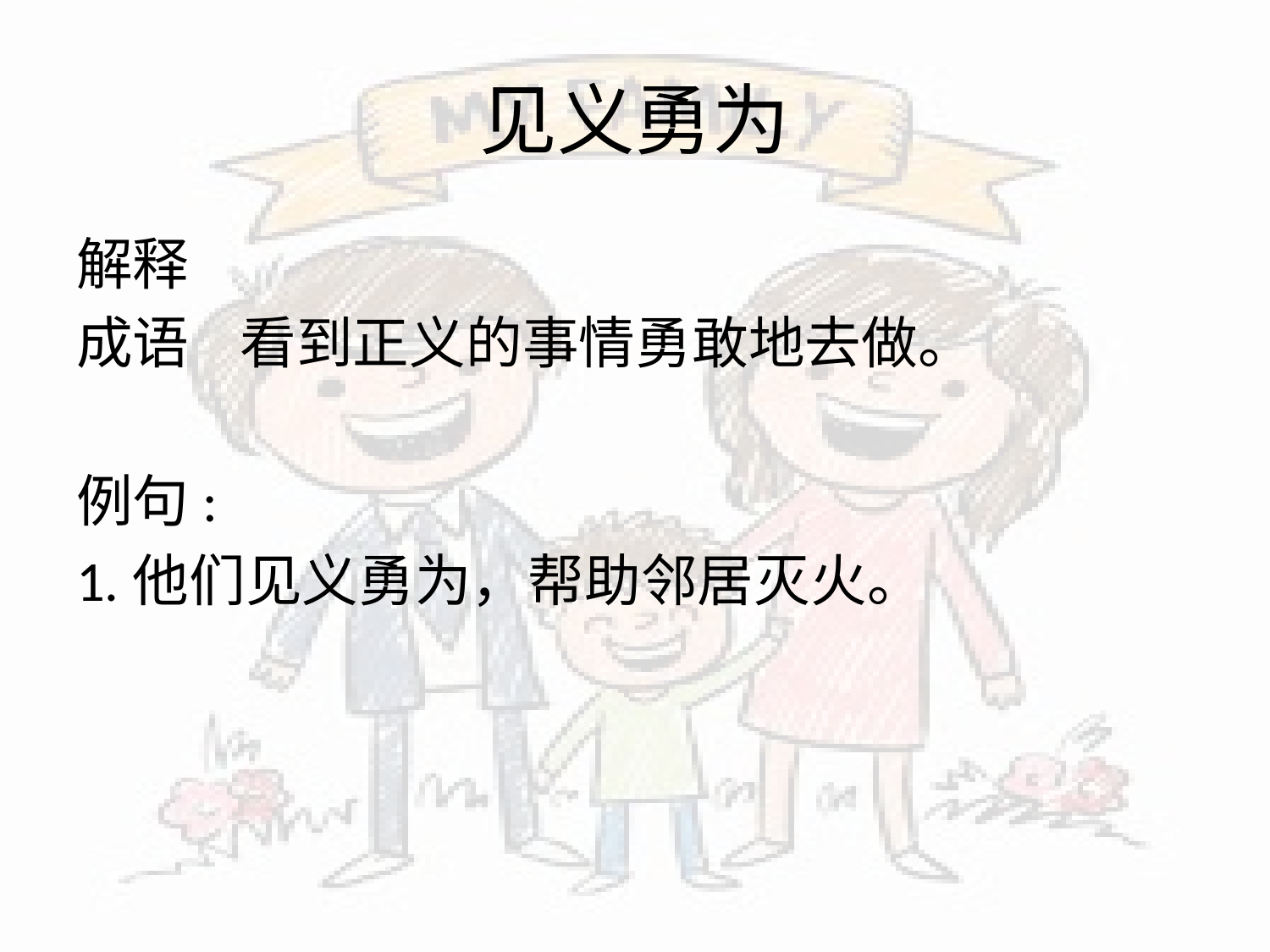

# 见义勇为
解释
成语    看到正义的事情勇敢地去做。

例句:
1.他们见义勇为，帮助邻居灭火。